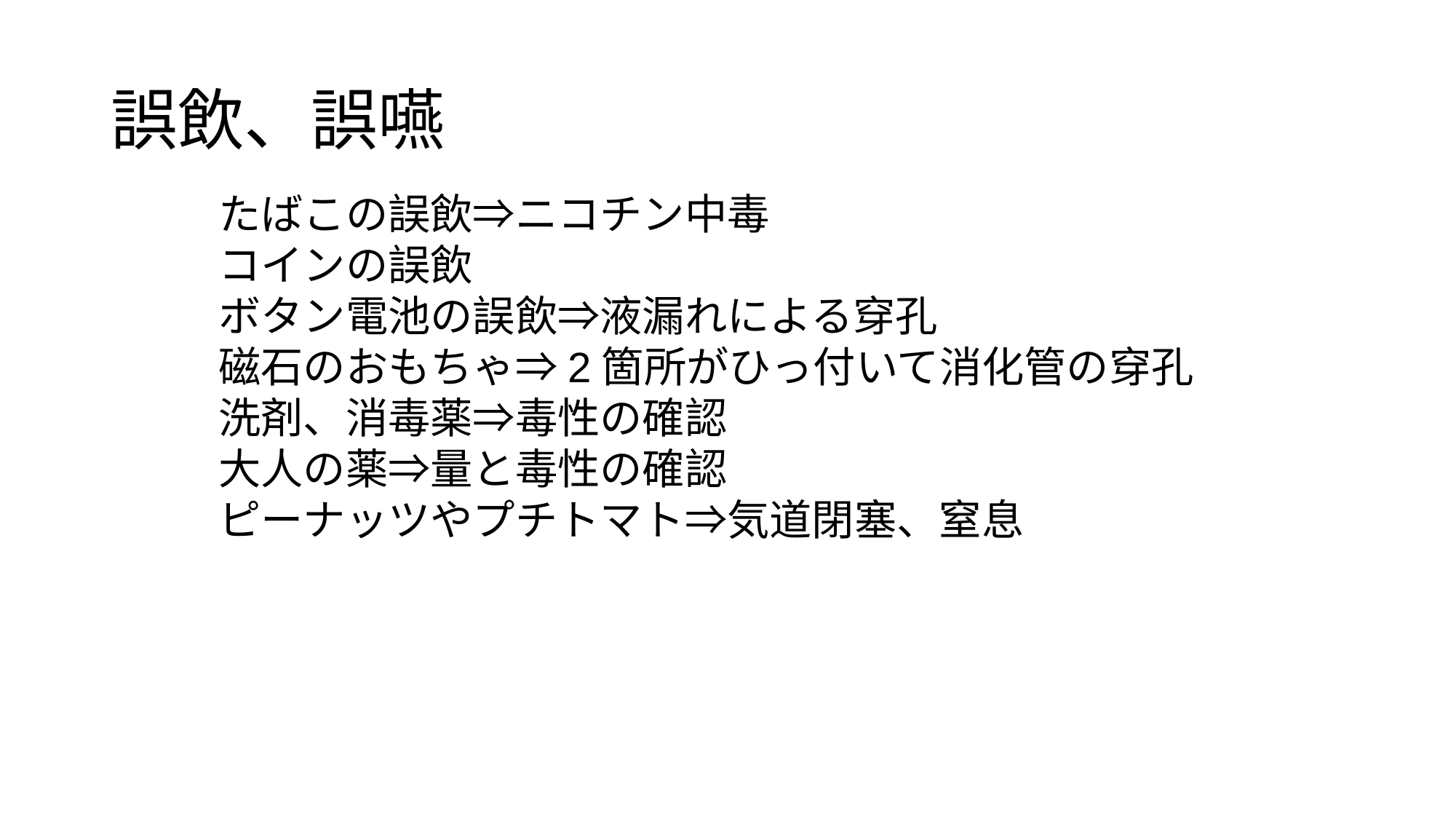

誤飲、誤嚥
たばこの誤飲⇒ニコチン中毒
コインの誤飲
ボタン電池の誤飲⇒液漏れによる穿孔
磁石のおもちゃ⇒2箇所がひっ付いて消化管の穿孔
洗剤、消毒薬⇒毒性の確認
大人の薬⇒量と毒性の確認
ピーナッツやプチトマト⇒気道閉塞、窒息